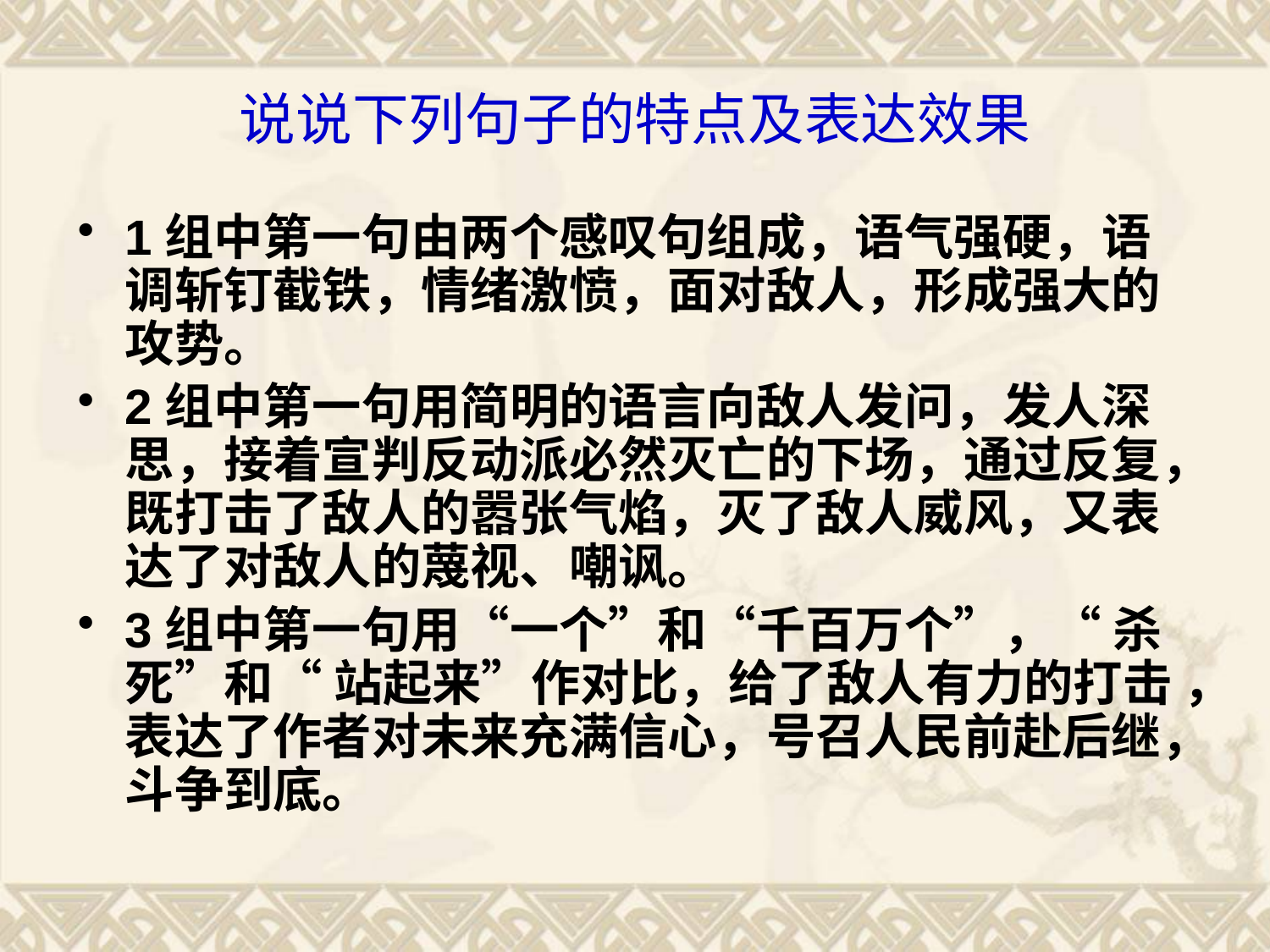

# 说说下列句子的特点及表达效果
1组中第一句由两个感叹句组成，语气强硬，语调斩钉截铁，情绪激愤，面对敌人，形成强大的攻势。
2组中第一句用简明的语言向敌人发问，发人深思，接着宣判反动派必然灭亡的下场，通过反复，既打击了敌人的嚣张气焰，灭了敌人威风，又表达了对敌人的蔑视、嘲讽。
3组中第一句用“一个”和“千百万个”，“ 杀死”和“ 站起来”作对比，给了敌人有力的打击 ，表达了作者对未来充满信心，号召人民前赴后继，斗争到底。